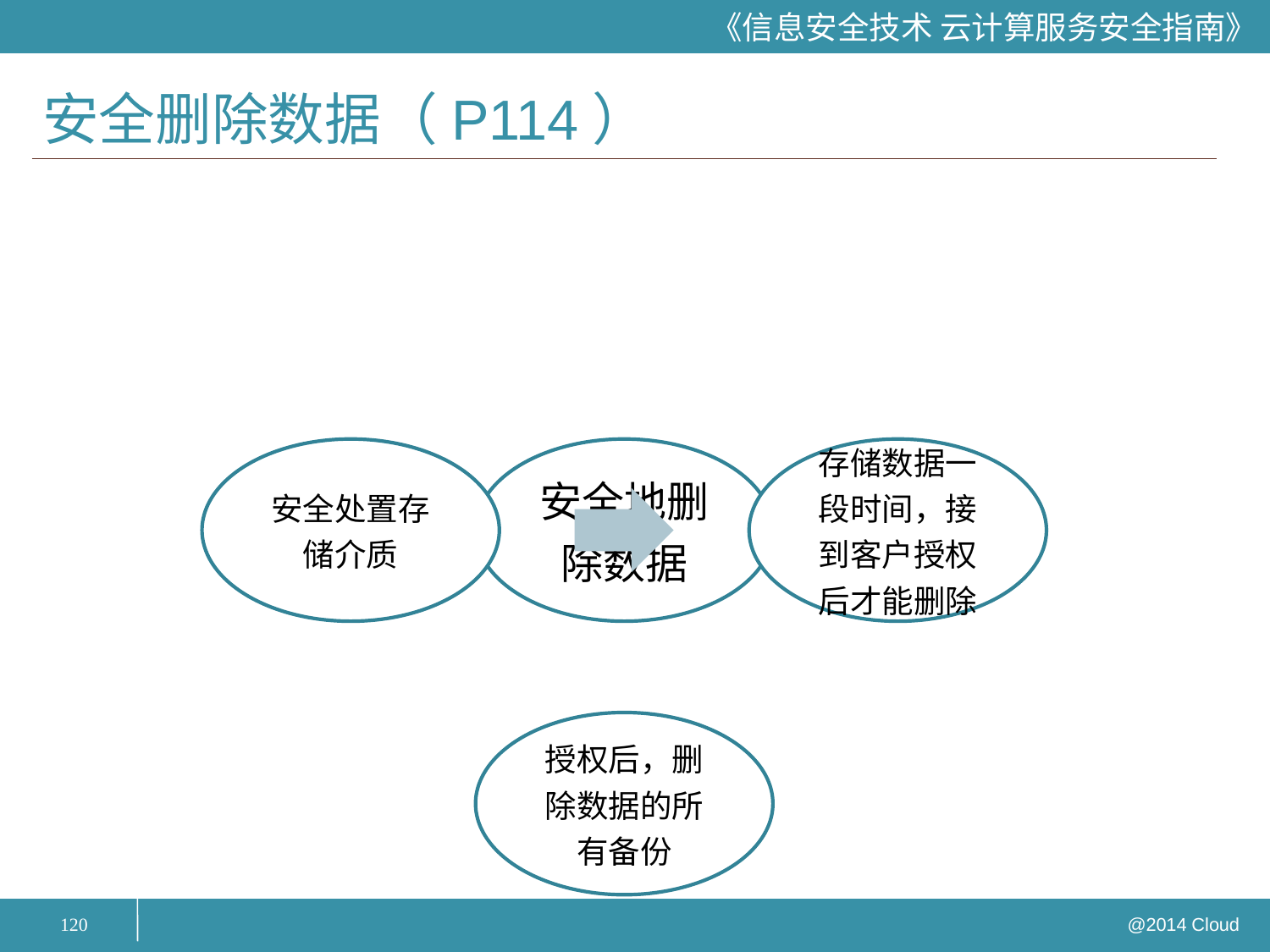

# 安全删除数据（P114）
安全地删除数据
授权后，删除数据的所有备份
安全处置存储介质
存储数据一段时间，接到客户授权后才能删除
120